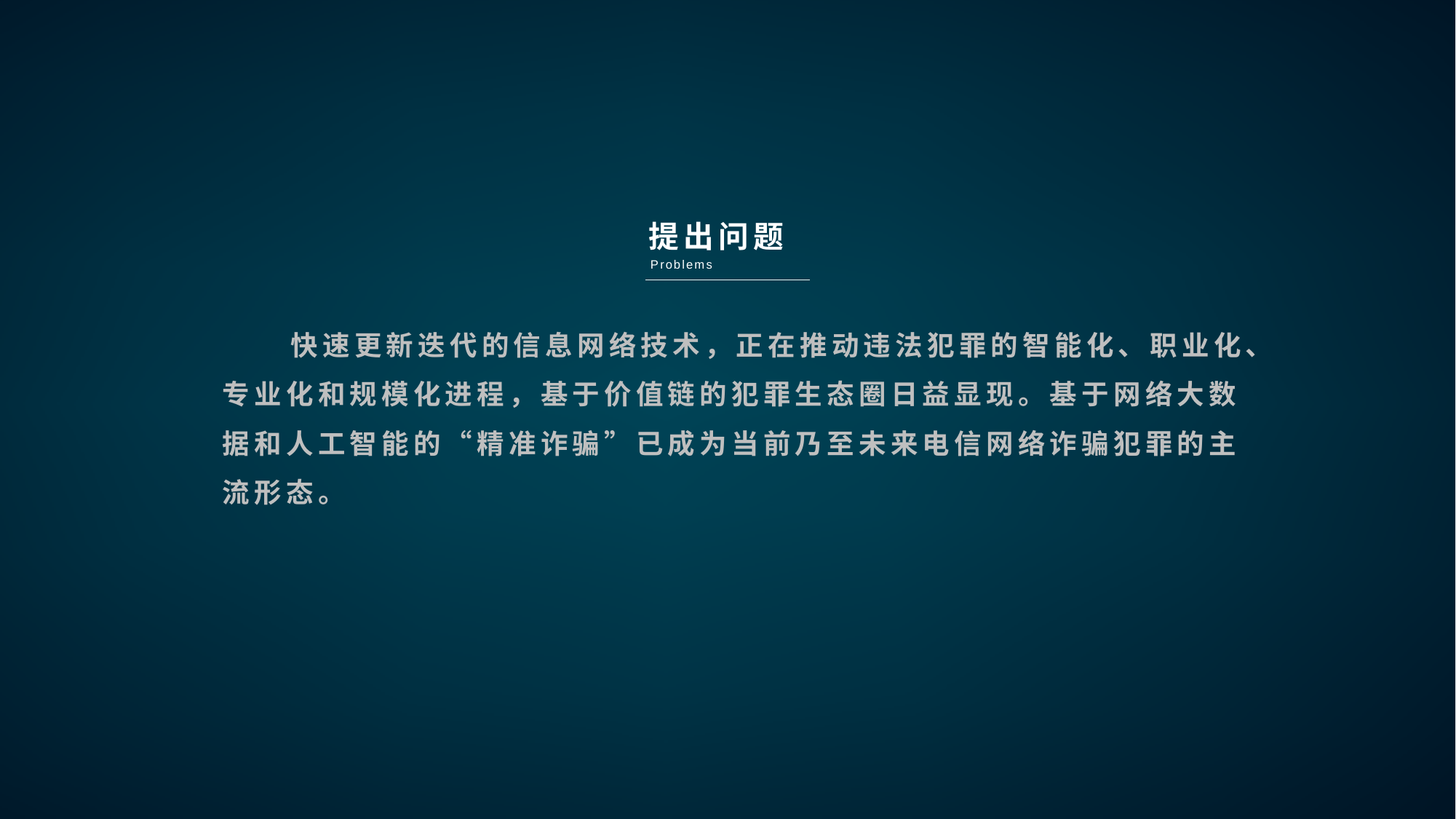

提出问题
Problems
      快速更新迭代的信息网络技术，正在推动违法犯罪的智能化、职业化、专业化和规模化进程，基于价值链的犯罪生态圈日益显现。基于网络大数据和人工智能的“精准诈骗”已成为当前乃至未来电信网络诈骗犯罪的主流形态。